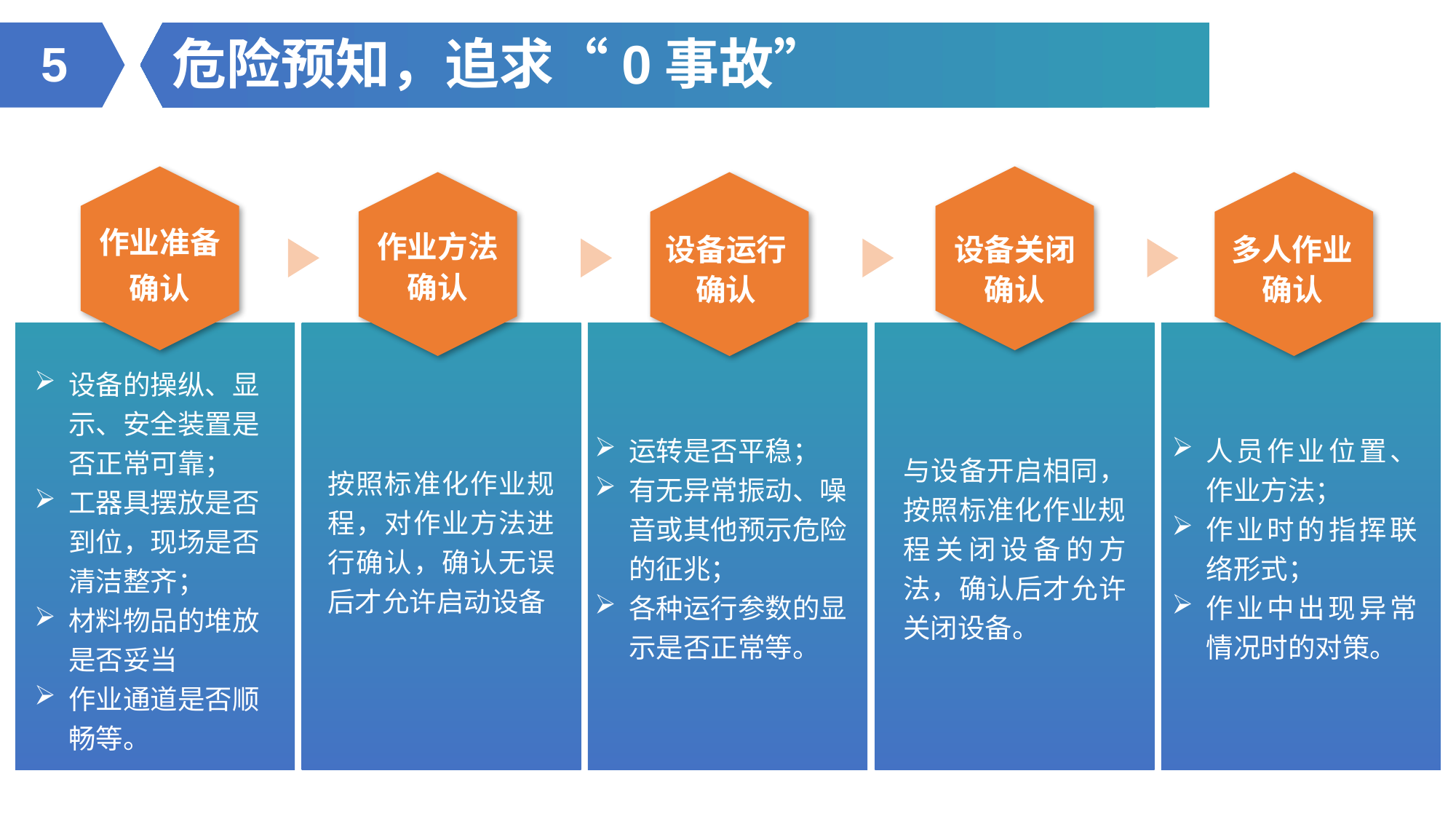

危险预知，追求“0事故”
5

作业准备
确认
作业方法确认
多人作业确认
设备关闭确认
设备运行确认

设备的操纵、显示、安全装置是否正常可靠；
工器具摆放是否到位，现场是否清洁整齐；
材料物品的堆放是否妥当
作业通道是否顺畅等。
运转是否平稳；
有无异常振动、噪音或其他预示危险的征兆；
各种运行参数的显示是否正常等。
人员作业位置、作业方法；
作业时的指挥联络形式；
作业中出现异常情况时的对策。
与设备开启相同，按照标准化作业规程关闭设备的方法，确认后才允许关闭设备。
按照标准化作业规程，对作业方法进行确认，确认无误后才允许启动设备